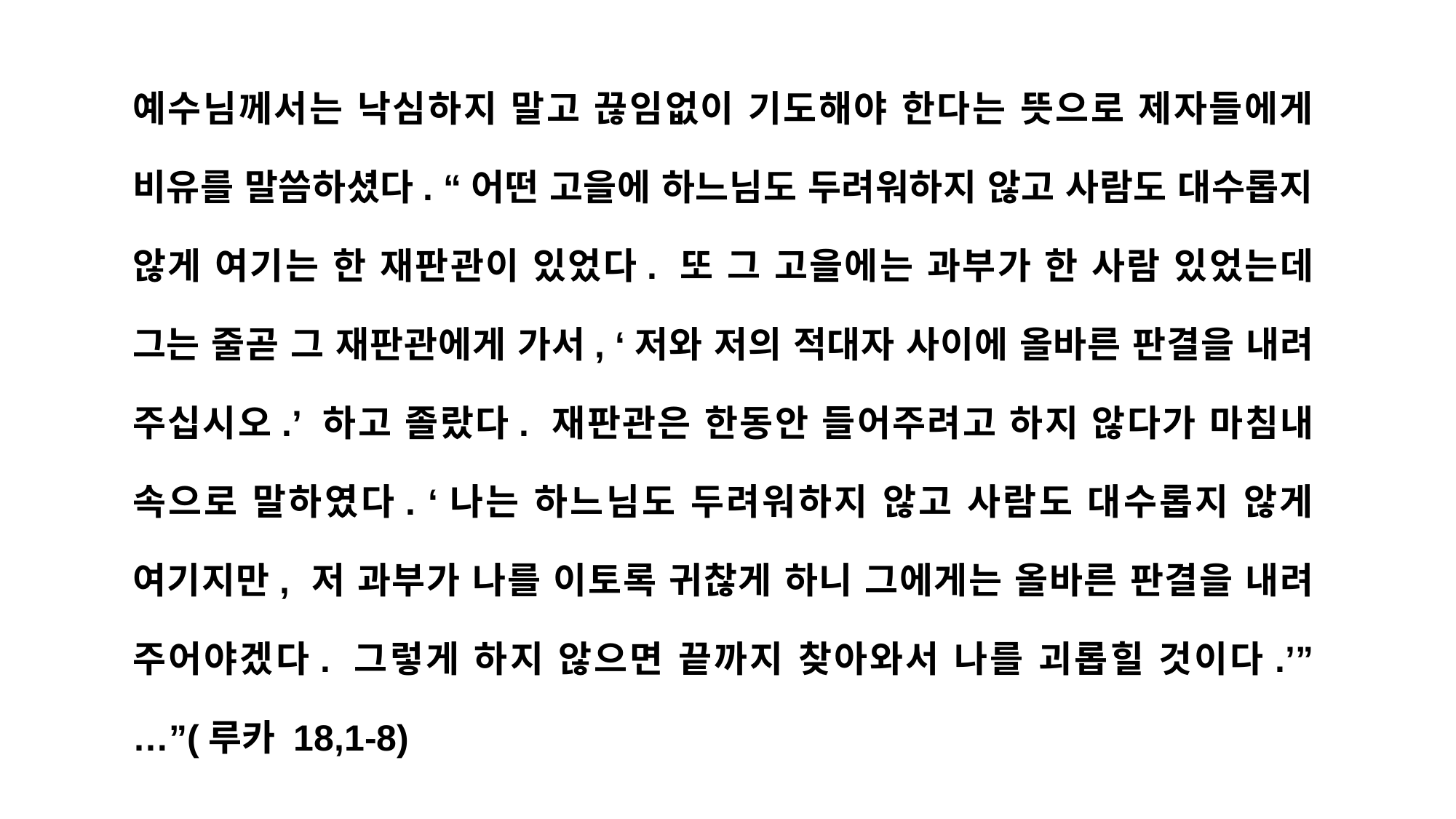

예수님께서는 낙심하지 말고 끊임없이 기도해야 한다는 뜻으로 제자들에게 비유를 말씀하셨다. “어떤 고을에 하느님도 두려워하지 않고 사람도 대수롭지 않게 여기는 한 재판관이 있었다. 또 그 고을에는 과부가 한 사람 있었는데 그는 줄곧 그 재판관에게 가서, ‘저와 저의 적대자 사이에 올바른 판결을 내려 주십시오.’ 하고 졸랐다. 재판관은 한동안 들어주려고 하지 않다가 마침내 속으로 말하였다. ‘나는 하느님도 두려워하지 않고 사람도 대수롭지 않게 여기지만, 저 과부가 나를 이토록 귀찮게 하니 그에게는 올바른 판결을 내려 주어야겠다. 그렇게 하지 않으면 끝까지 찾아와서 나를 괴롭힐 것이다.’” …”(루카 18,1-8)